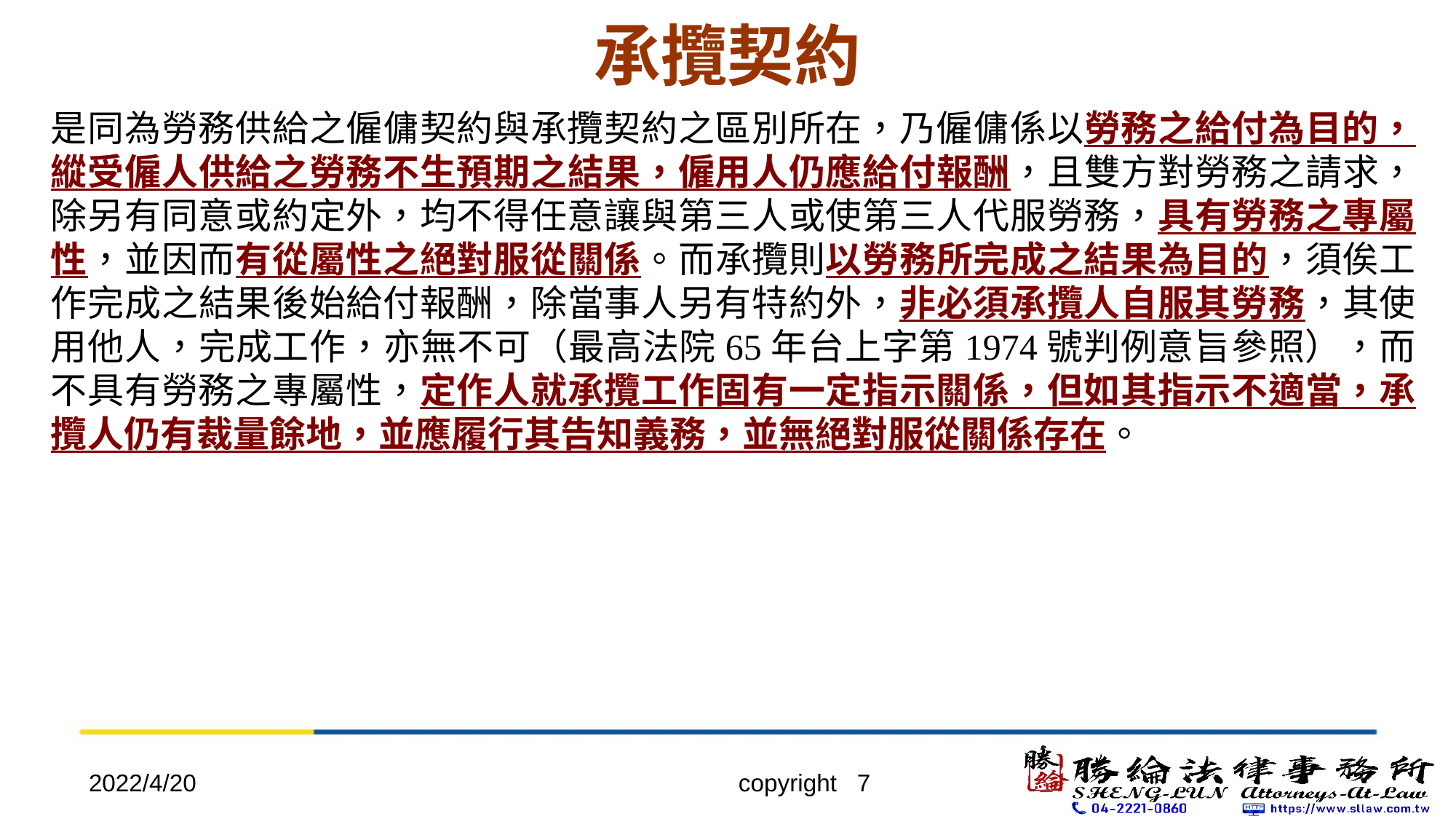

# 承攬契約
是同為勞務供給之僱傭契約與承攬契約之區別所在，乃僱傭係以勞務之給付為目的，縱受僱人供給之勞務不生預期之結果，僱用人仍應給付報酬，且雙方對勞務之請求，除另有同意或約定外，均不得任意讓與第三人或使第三人代服勞務，具有勞務之專屬性，並因而有從屬性之絕對服從關係。而承攬則以勞務所完成之結果為目的，須俟工作完成之結果後始給付報酬，除當事人另有特約外，非必須承攬人自服其勞務，其使用他人，完成工作，亦無不可（最高法院65年台上字第1974號判例意旨參照），而不具有勞務之專屬性，定作人就承攬工作固有一定指示關係，但如其指示不適當，承攬人仍有裁量餘地，並應履行其告知義務，並無絕對服從關係存在。

2022/4/20
copyright   7